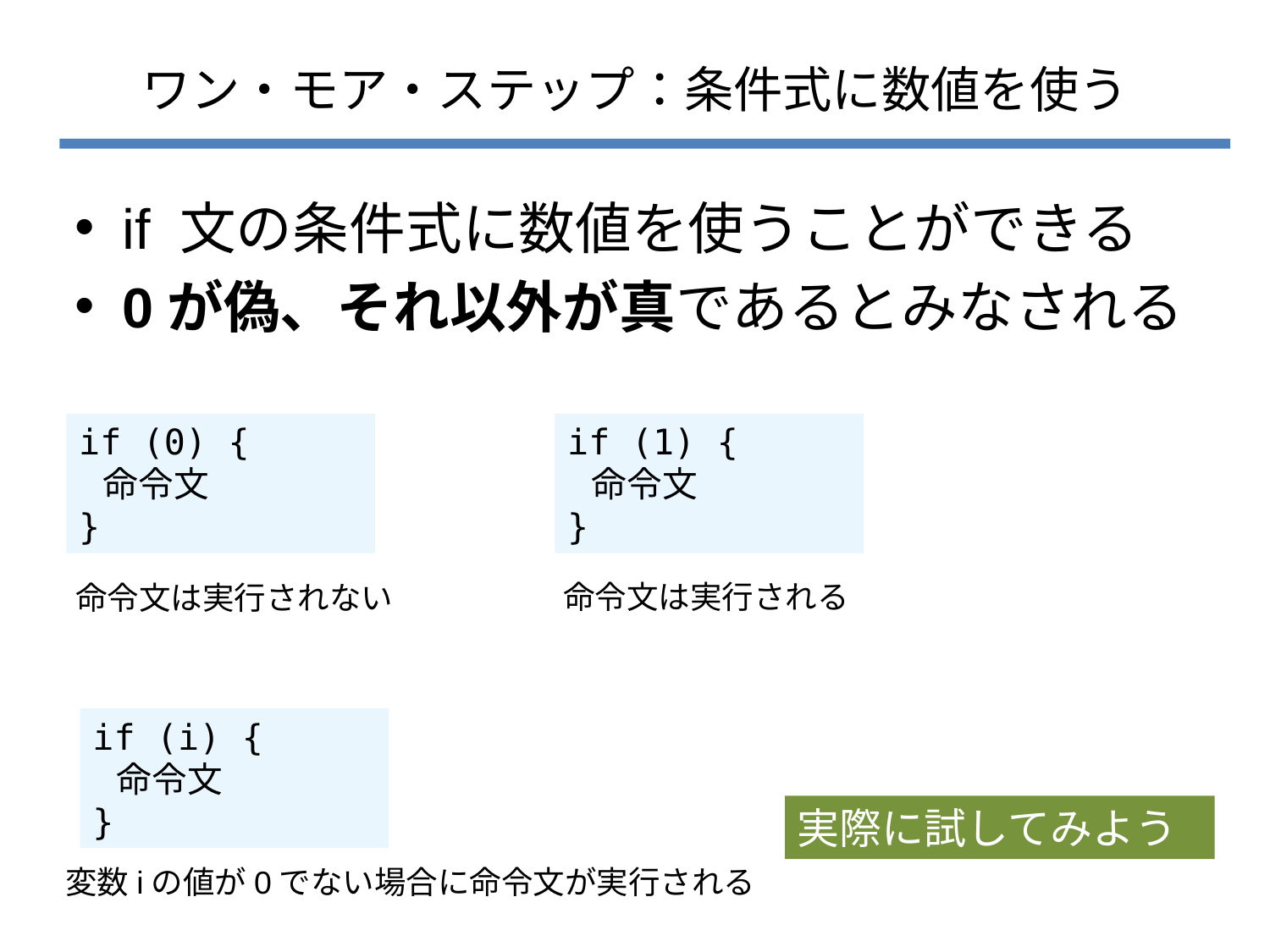

# ワン・モア・ステップ：条件式に数値を使う
if 文の条件式に数値を使うことができる
0が偽、それ以外が真であるとみなされる
if (1) {
  命令文
}
if (0) {
  命令文
}
命令文は実行される
命令文は実行されない
if (i) {
  命令文
}
実際に試してみよう
変数iの値が0でない場合に命令文が実行される